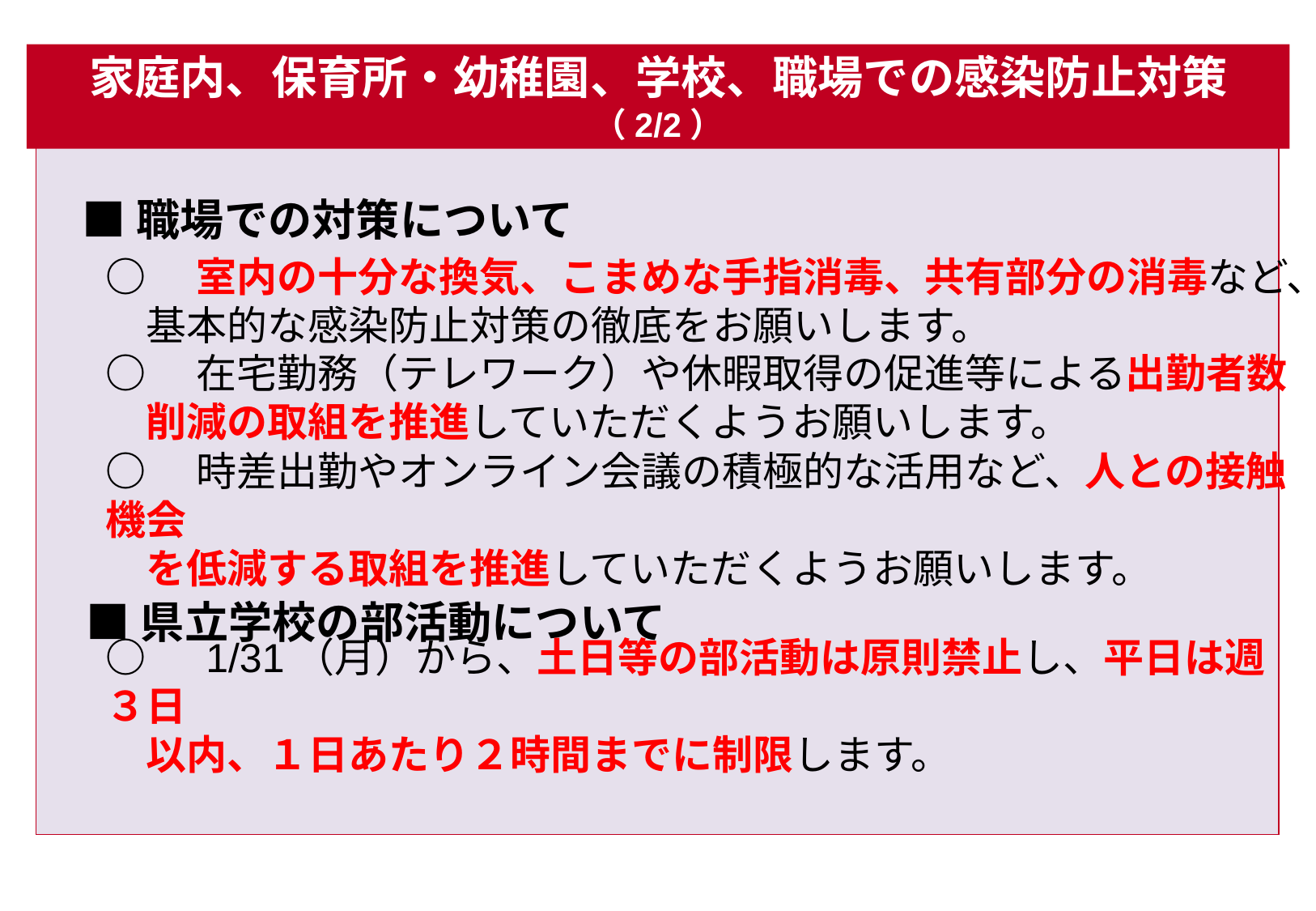

家庭内、保育所・幼稚園、学校、職場での感染防止対策（2/2）

■職場での対策について
○　室内の十分な換気、こまめな手指消毒、共有部分の消毒など、
　基本的な感染防止対策の徹底をお願いします。
○　在宅勤務（テレワーク）や休暇取得の促進等による出勤者数
　削減の取組を推進していただくようお願いします。
○　時差出勤やオンライン会議の積極的な活用など、人との接触機会
　を低減する取組を推進していただくようお願いします。
■県立学校の部活動について
○　1/31（月）から、土日等の部活動は原則禁止し、平日は週３日
　以内、１日あたり２時間までに制限します。
○　県内外での練習試合は禁止します。